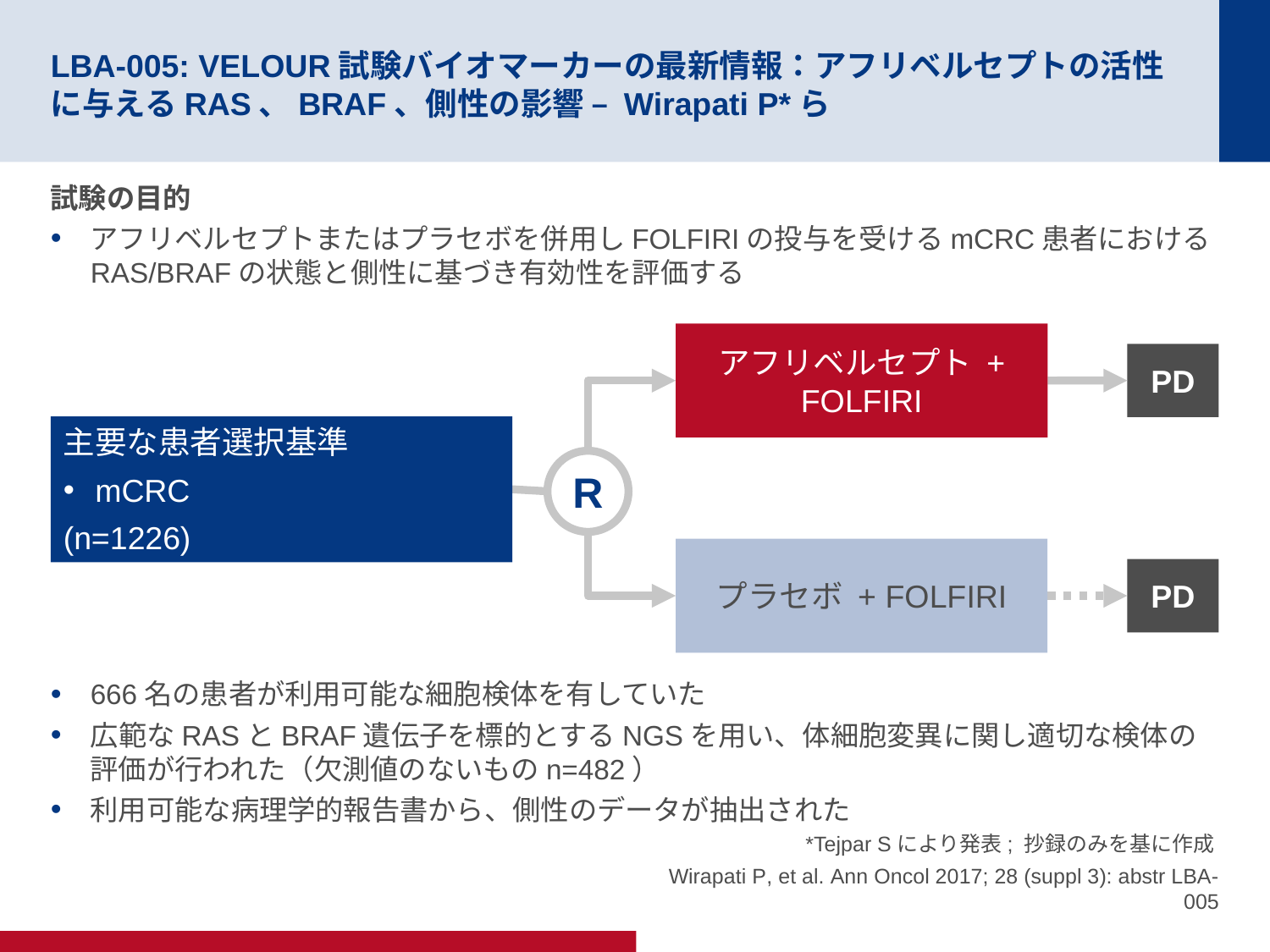

# LBA-005: VELOUR試験バイオマーカーの最新情報：アフリベルセプトの活性に与えるRAS、BRAF、側性の影響 – Wirapati P*ら
試験の目的
アフリベルセプトまたはプラセボを併用しFOLFIRIの投与を受けるmCRC患者におけるRAS/BRAFの状態と側性に基づき有効性を評価する
666名の患者が利用可能な細胞検体を有していた
広範なRASとBRAF遺伝子を標的とするNGSを用い、体細胞変異に関し適切な検体の評価が行われた（欠測値のないものn=482）
利用可能な病理学的報告書から、側性のデータが抽出された

アフリベルセプト + FOLFIRI
PD
主要な患者選択基準
mCRC
(n=1226)
R
プラセボ + FOLFIRI
PD
*Tejpar Sにより発表; 抄録のみを基に作成
Wirapati P, et al. Ann Oncol 2017; 28 (suppl 3): abstr LBA-005